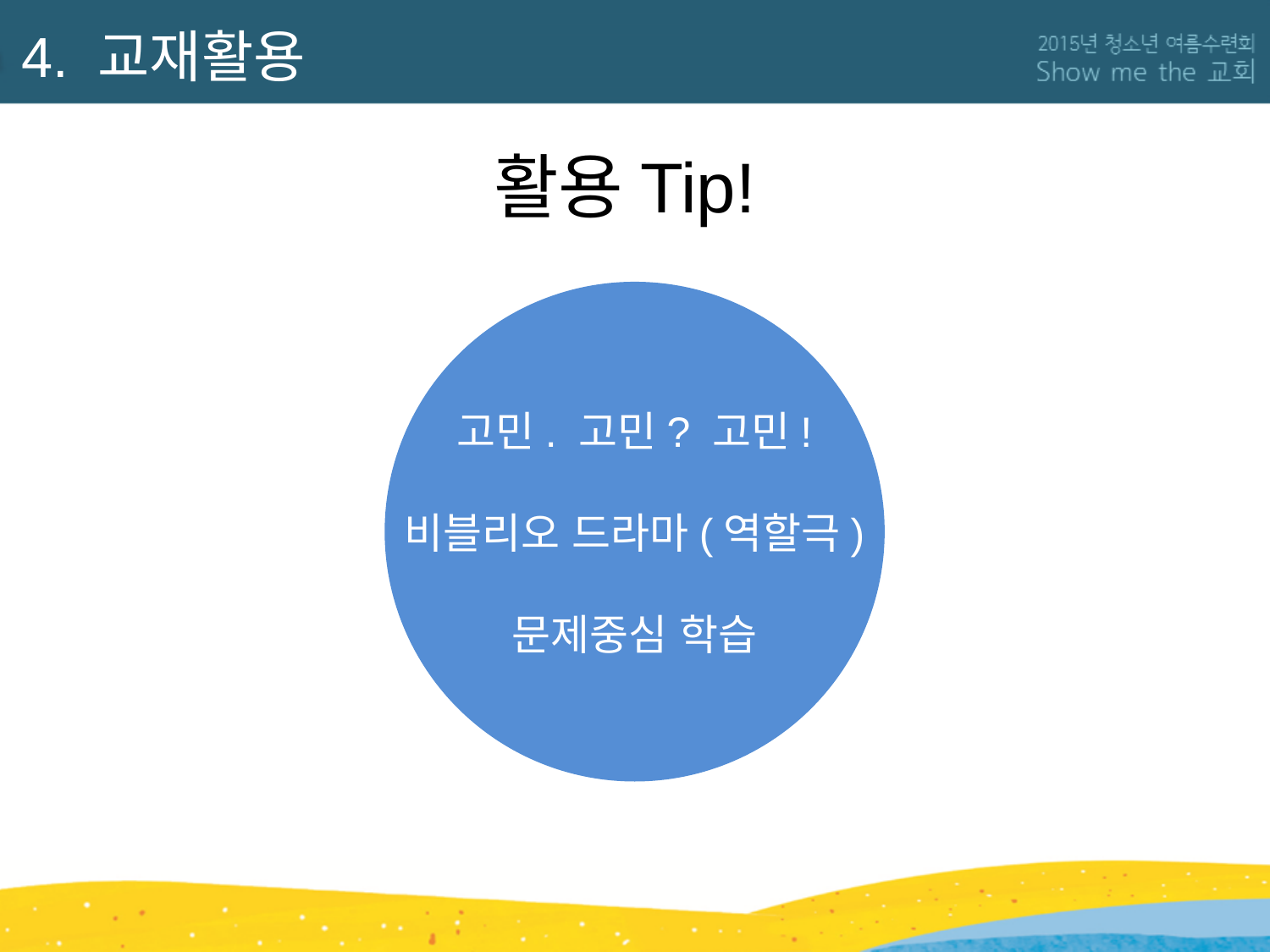

4. 교재활용
활용Tip!
고민. 고민? 고민!

비블리오 드라마(역할극)

문제중심 학습